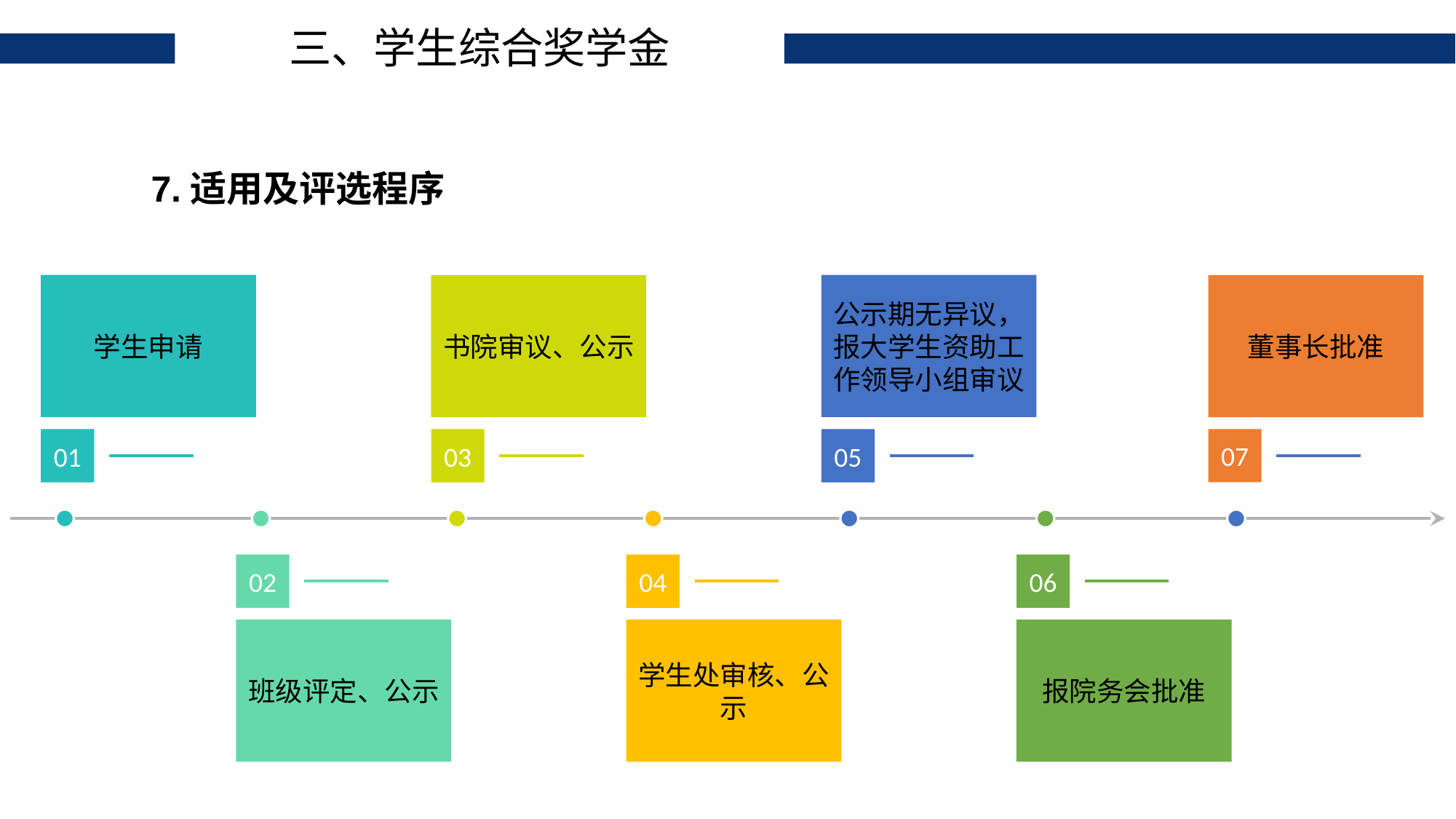

三、学生综合奖学金
7.适用及评选程序
学生申请
01

公示期无异议，报大学生资助工作领导小组审议
05

书院审议、公示
03

董事长批准
07

02
班级评定、公示

04
学生处审核、公示

06
报院务会批准